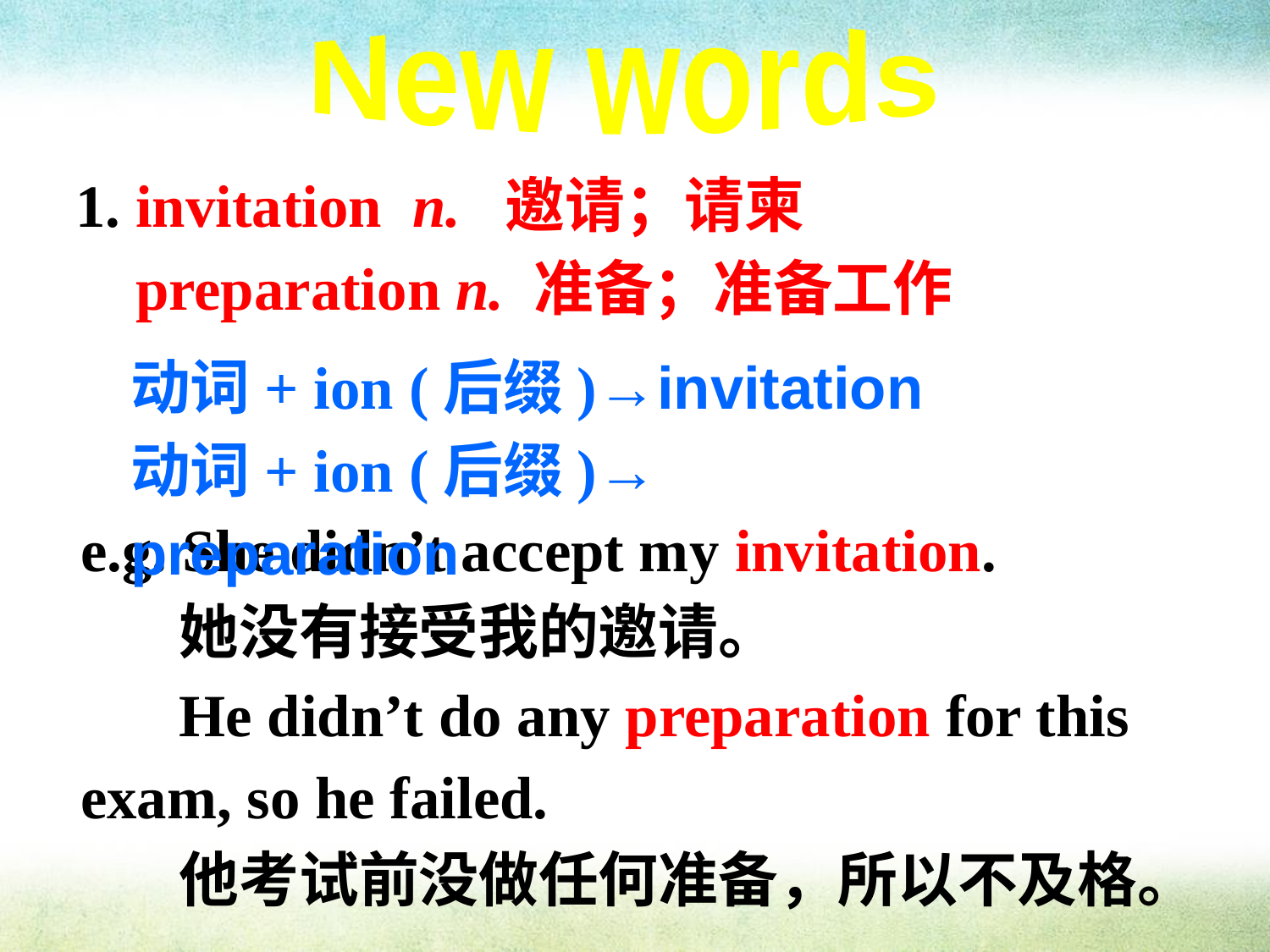

New words
1. invitation  n.  邀请；请柬
    preparation n. 准备；准备工作
动词+ ion (后缀)→invitation
动词+ ion (后缀)→ preparation
e.g. She didn’t accept my invitation.
	她没有接受我的邀请。
	He didn’t do any preparation for this 	exam, so he failed.
	他考试前没做任何准备，所以不及格。